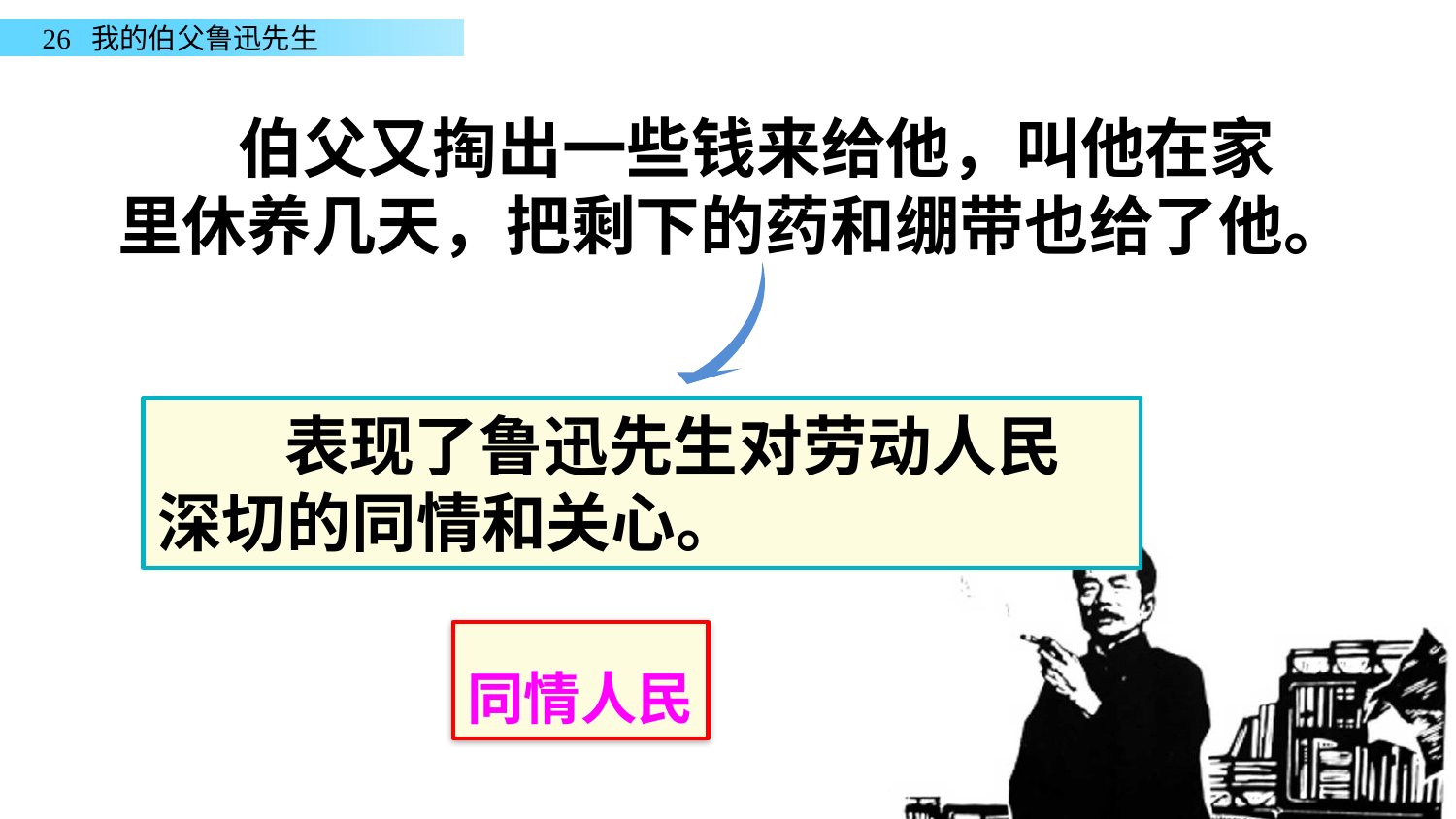

伯父又掏出一些钱来给他，叫他在家里休养几天，把剩下的药和绷带也给了他。

         表现了鲁迅先生对劳动人民深切的同情和关心。
同情人民